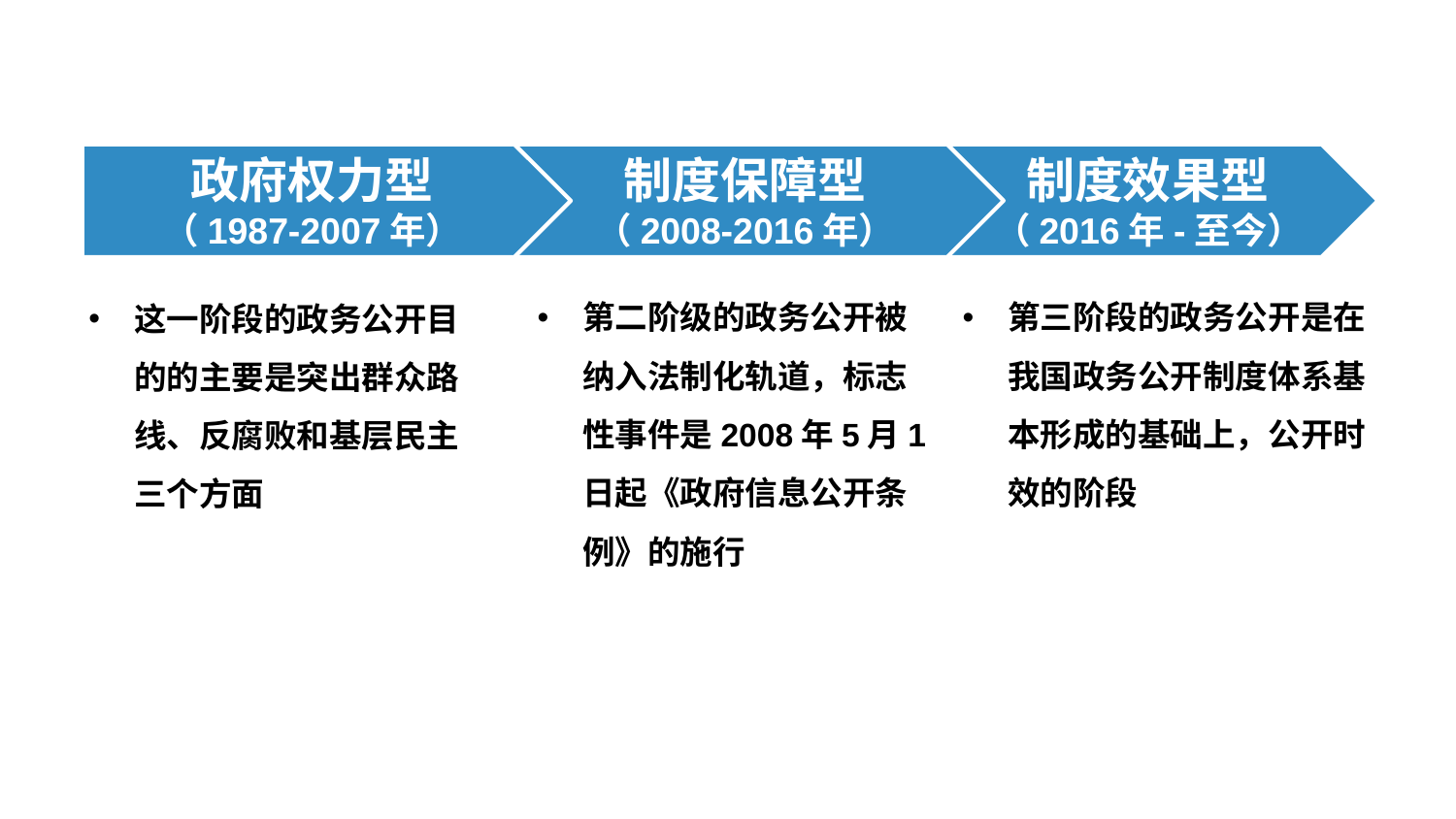

政府权力型
（1987-2007年）
制度保障型
（2008-2016年）
    制度效果型
      （2016年-至今）
第二阶级的政务公开被纳入法制化轨道，标志性事件是2008年5月1日起《政府信息公开条例》的施行
第三阶段的政务公开是在我国政务公开制度体系基本形成的基础上，公开时效的阶段
这一阶段的政务公开目的的主要是突出群众路线、反腐败和基层民主三个方面